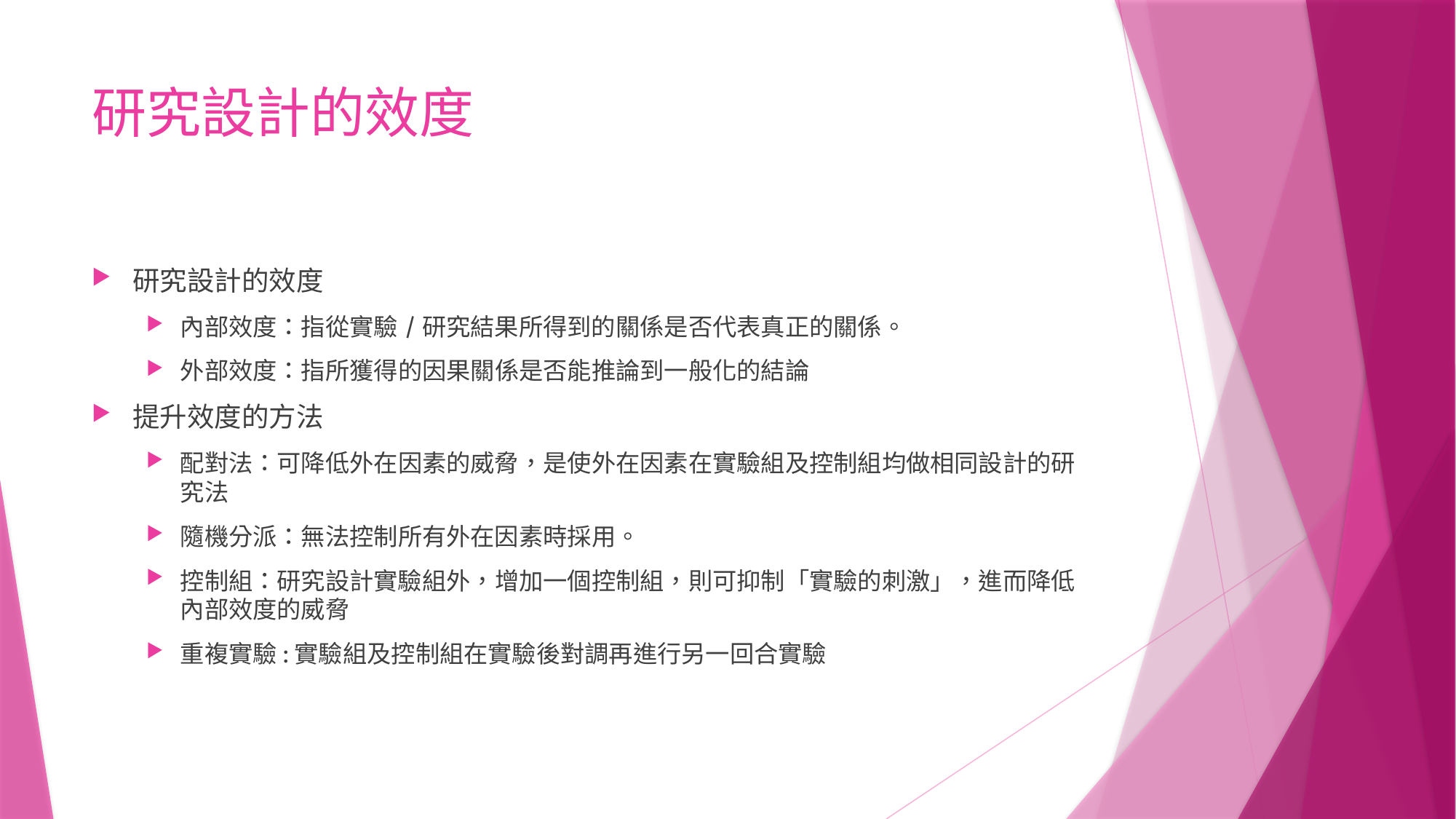

# 研究設計的效度
研究設計的效度
內部效度：指從實驗/研究結果所得到的關係是否代表真正的關係。
外部效度：指所獲得的因果關係是否能推論到一般化的結論
提升效度的方法
配對法：可降低外在因素的威脅，是使外在因素在實驗組及控制組均做相同設計的研究法
隨機分派：無法控制所有外在因素時採用。
控制組：研究設計實驗組外，增加一個控制組，則可抑制「實驗的刺激」，進而降低內部效度的威脅
重複實驗:實驗組及控制組在實驗後對調再進行另一回合實驗